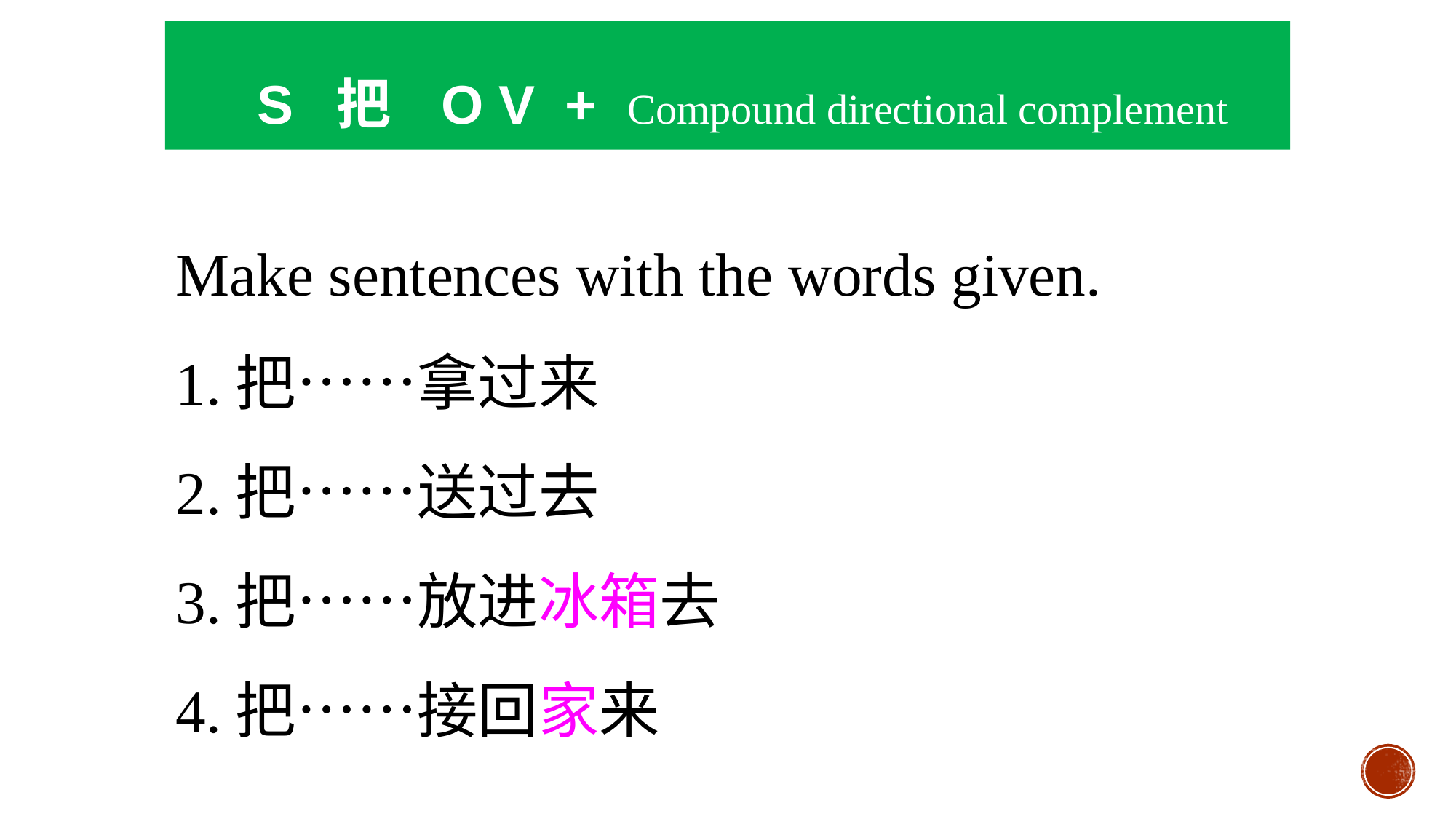

S  把   O V  +  Compound directional complement
Make sentences with the words given.
1.把……拿过来
2.把……送过去
3.把……放进冰箱去
4.把……接回家来